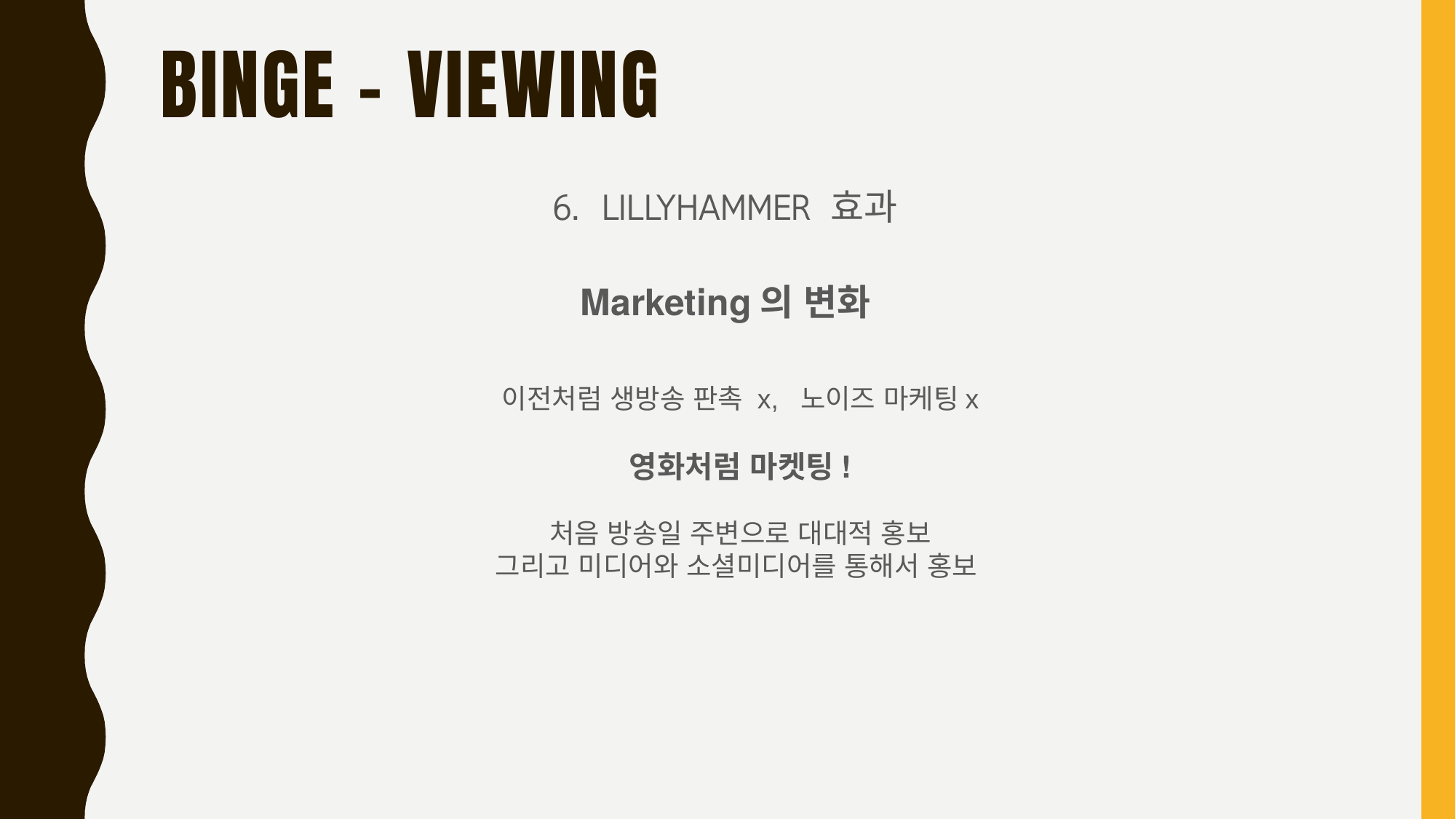

# Binge - viewing
6.  LILLYHAMMER 효과

Marketing의 변화
이전처럼 생방송 판촉 x,  노이즈 마케팅x

영화처럼 마켓팅!

처음 방송일 주변으로 대대적 홍보
그리고 미디어와 소셜미디어를 통해서 홍보